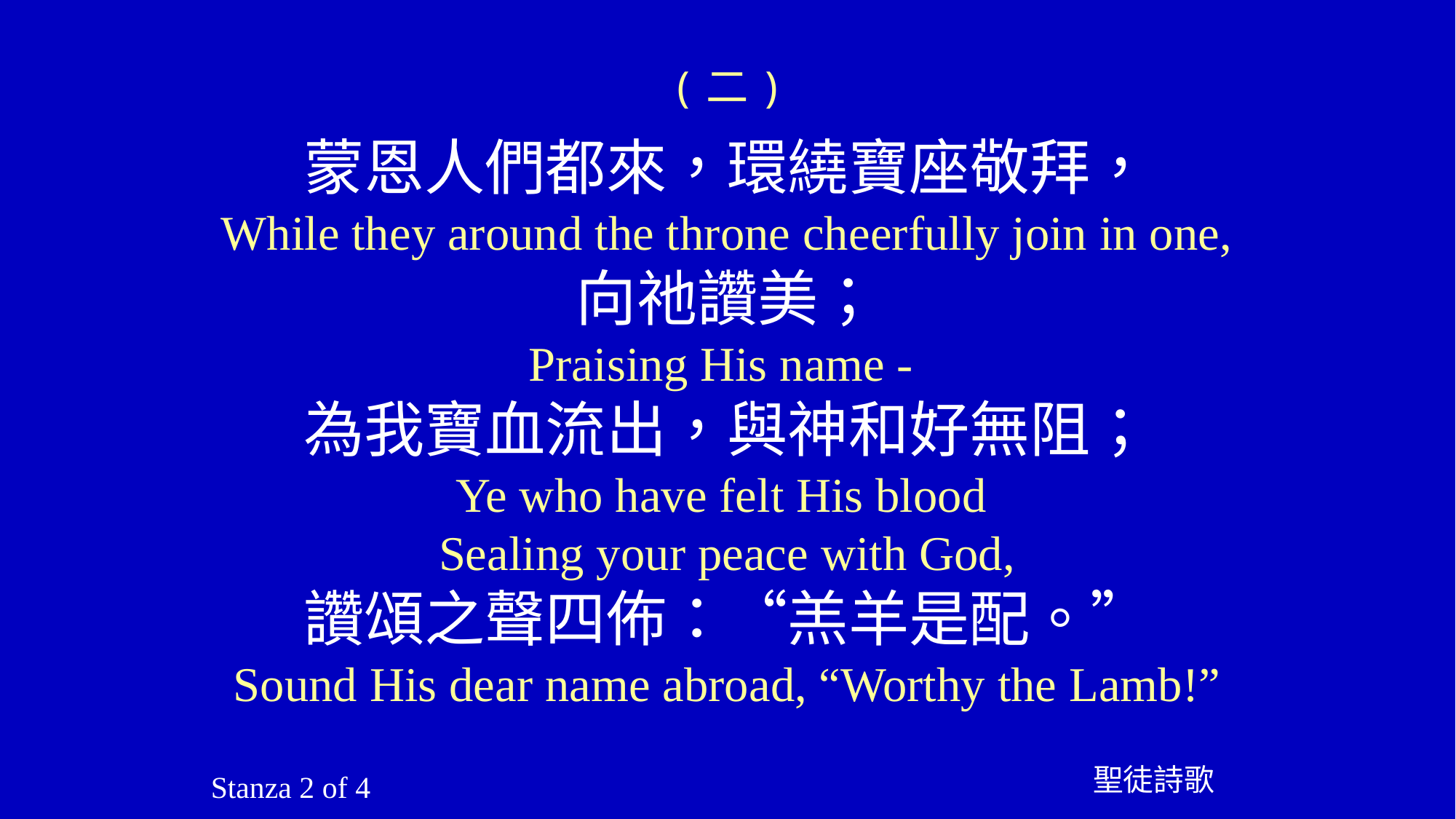

(二)

蒙恩人們都來，環繞寶座敬拜，
While they around the throne cheerfully join in one,
向祂讚美；
Praising His name -
為我寶血流出，與神和好無阻；
Ye who have felt His blood
Sealing your peace with God,
讚頌之聲四佈：“羔羊是配。”
Sound His dear name abroad, “Worthy the Lamb!”
聖徒詩歌
Stanza 2 of 4